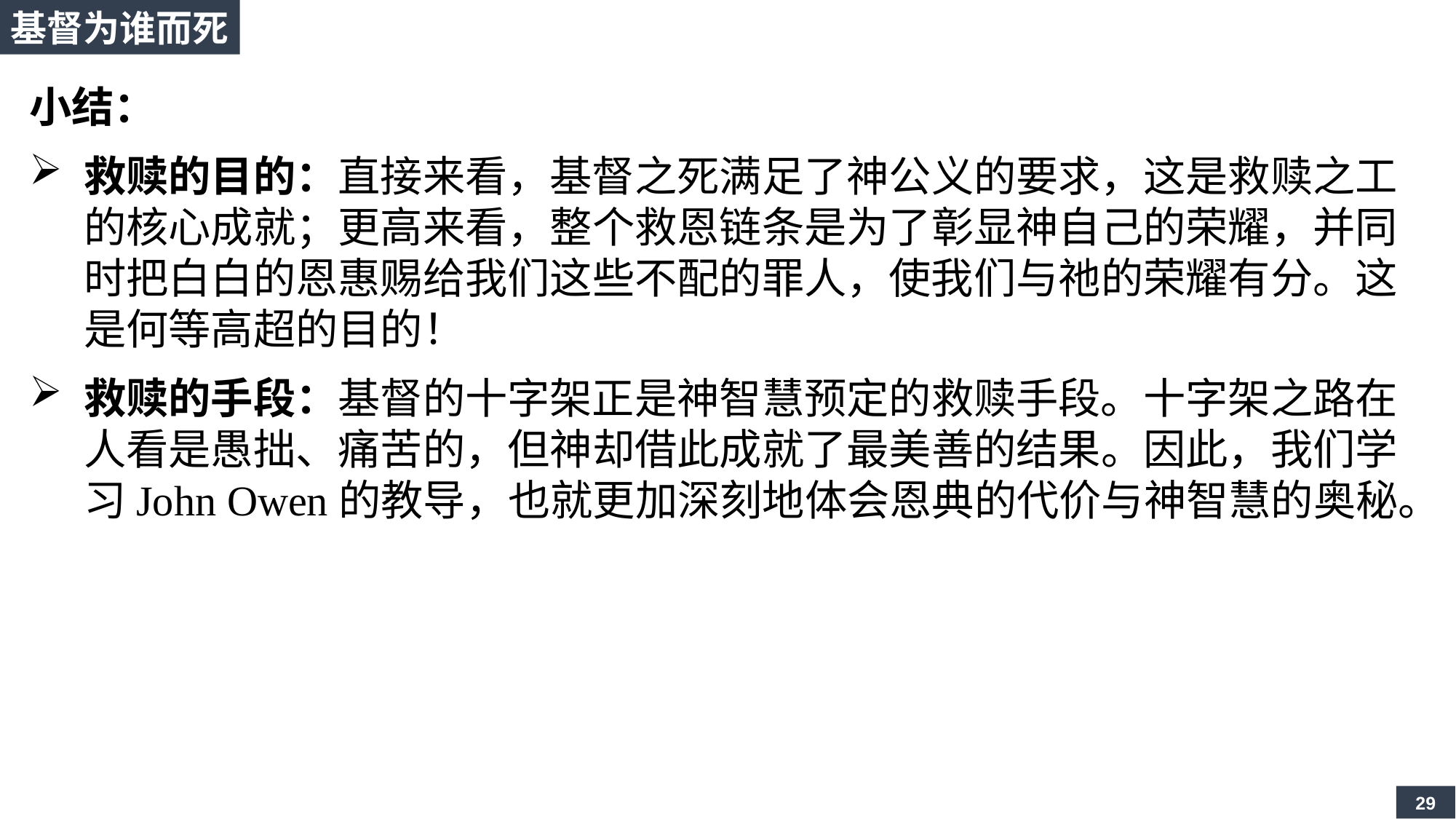

基督为谁而死
小结：
救赎的目的：直接来看，基督之死满足了神公义的要求，这是救赎之工的核心成就；更高来看，整个救恩链条是为了彰显神自己的荣耀，并同时把白白的恩惠赐给我们这些不配的罪人，使我们与祂的荣耀有分。这是何等高超的目的！
救赎的手段：基督的十字架正是神智慧预定的救赎手段。十字架之路在人看是愚拙、痛苦的，但神却借此成就了最美善的结果。因此，我们学习John Owen的教导，也就更加深刻地体会恩典的代价与神智慧的奥秘。
29